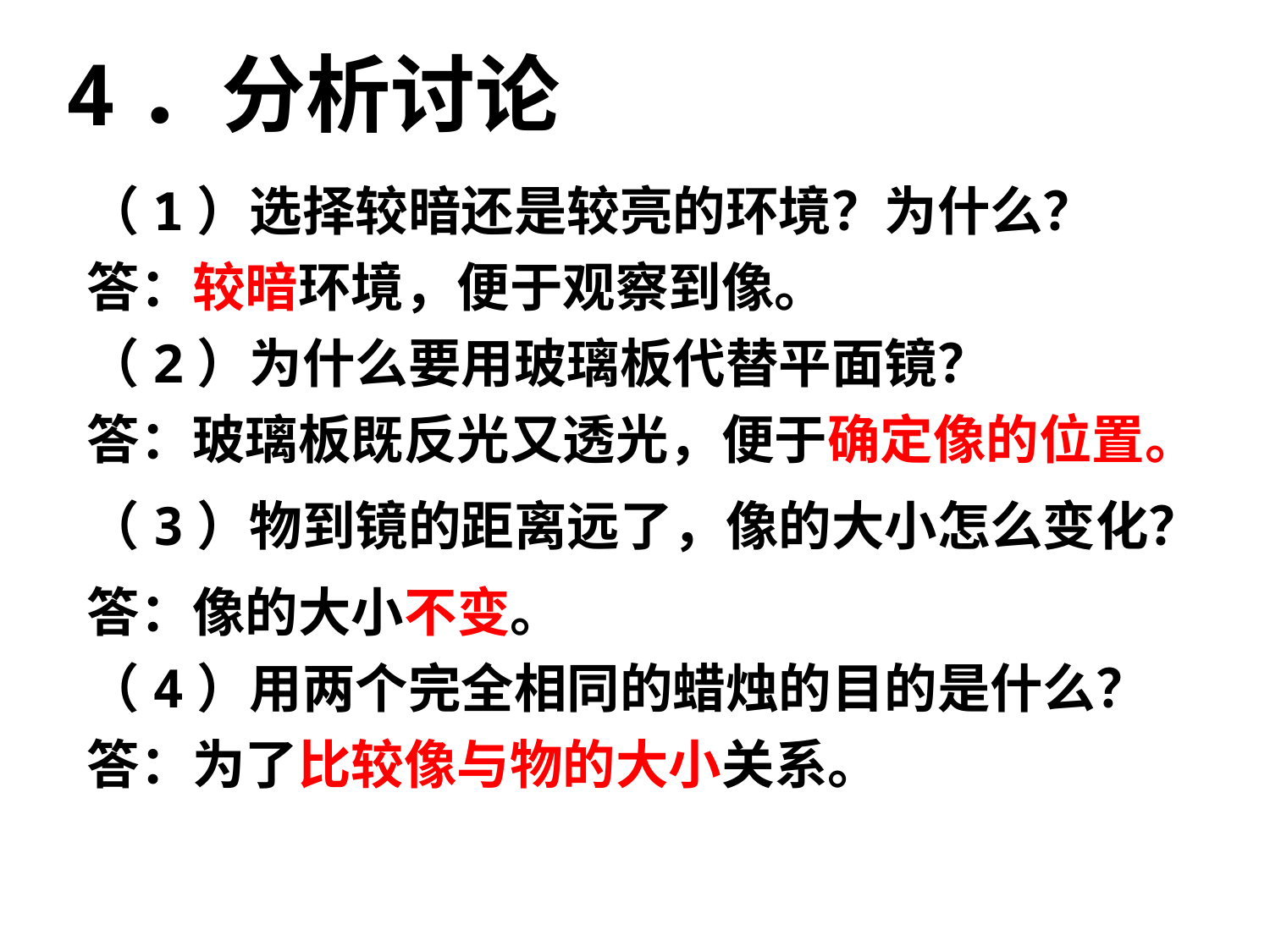

# 4．分析讨论
（1）选择较暗还是较亮的环境？为什么？
答：较暗环境，便于观察到像。
（2）为什么要用玻璃板代替平面镜？
答：玻璃板既反光又透光，便于确定像的位置。
（3）物到镜的距离远了，像的大小怎么变化？
答：像的大小不变。
（4）用两个完全相同的蜡烛的目的是什么？
答：为了比较像与物的大小关系。